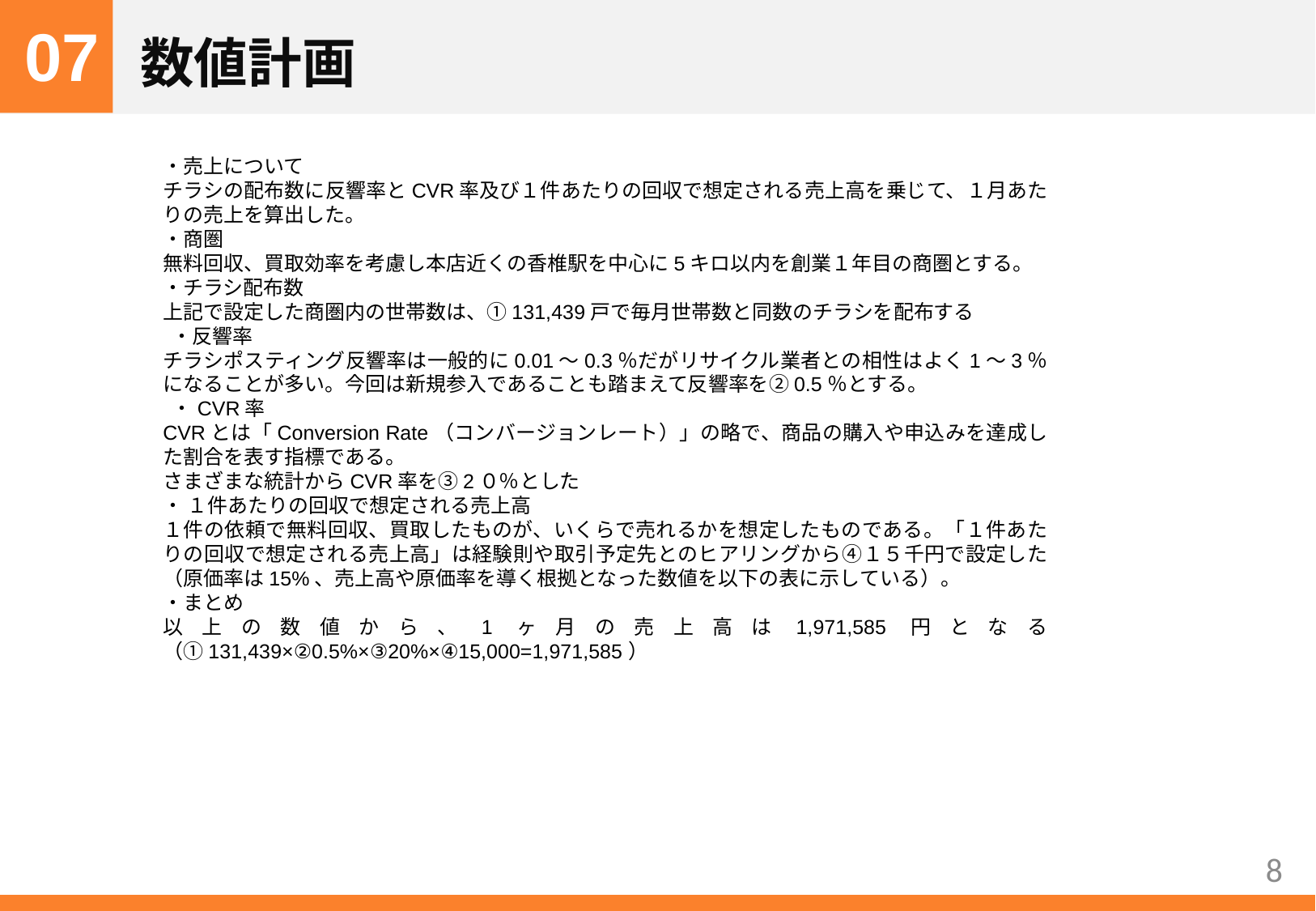

07
# 数値計画
・売上について
チラシの配布数に反響率とCVR率及び１件あたりの回収で想定される売上高を乗じて、１月あたりの売上を算出した。
・商圏
無料回収、買取効率を考慮し本店近くの香椎駅を中心に5キロ以内を創業１年目の商圏とする。
・チラシ配布数
上記で設定した商圏内の世帯数は、①131,439戸で毎月世帯数と同数のチラシを配布する
 ・反響率
チラシポスティング反響率は一般的に0.01～0.3％だがリサイクル業者との相性はよく1～3％になることが多い。今回は新規参入であることも踏まえて反響率を②0.5％とする。
 ・CVR率
CVRとは「Conversion Rate（コンバージョンレート）」の略で、商品の購入や申込みを達成した割合を表す指標である。
さまざまな統計からCVR率を③2０％とした
・ １件あたりの回収で想定される売上高
１件の依頼で無料回収、買取したものが、いくらで売れるかを想定したものである。「１件あたりの回収で想定される売上高」は経験則や取引予定先とのヒアリングから④１５千円で設定した（原価率は15%、売上高や原価率を導く根拠となった数値を以下の表に示している）。
・まとめ
以上の数値から、1ヶ月の売上高は1,971,585円となる（①131,439×②0.5%×③20%×④15,000=1,971,585）

8